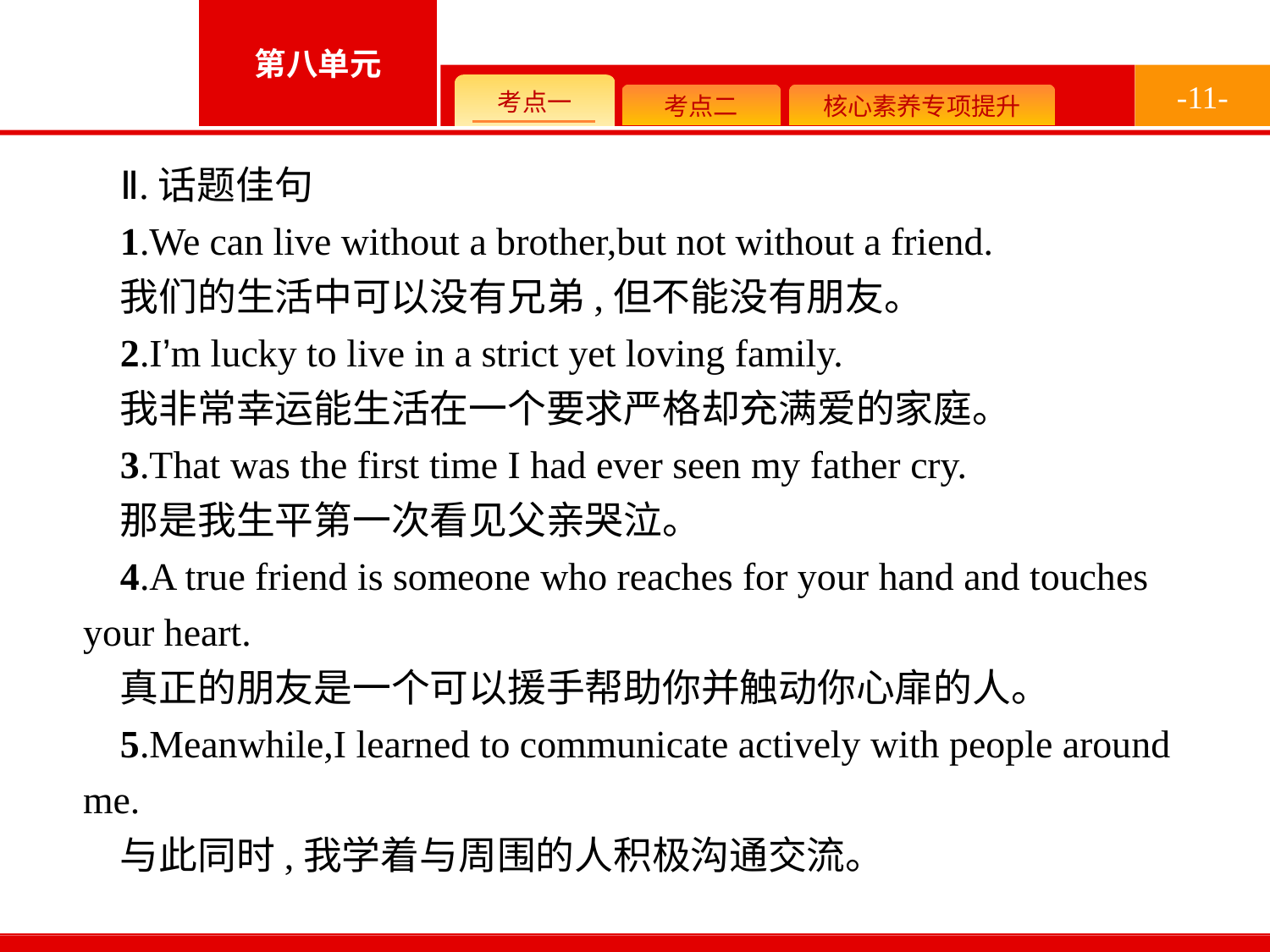

-11-
Ⅱ.话题佳句
1.We can live without a brother,but not without a friend.
我们的生活中可以没有兄弟,但不能没有朋友。
2.I’m lucky to live in a strict yet loving family.
我非常幸运能生活在一个要求严格却充满爱的家庭。
3.That was the first time I had ever seen my father cry.
那是我生平第一次看见父亲哭泣。
4.A true friend is someone who reaches for your hand and touches your heart.
真正的朋友是一个可以援手帮助你并触动你心扉的人。
5.Meanwhile,I learned to communicate actively with people around me.
与此同时,我学着与周围的人积极沟通交流。